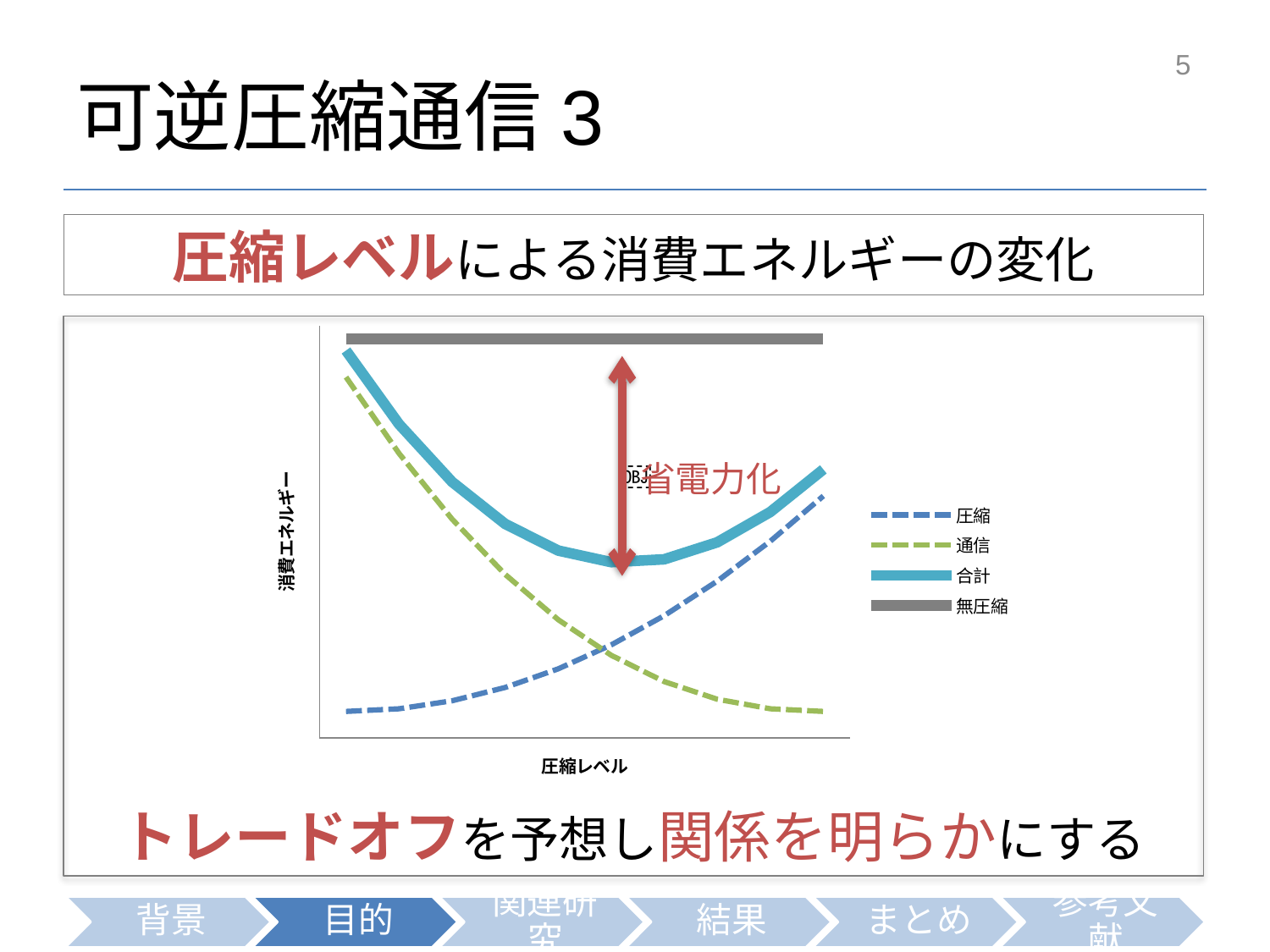

# 可逆圧縮通信3
5
圧縮レベルによる消費エネルギーの変化

### Chart

| Category |  |  |  |  |
|---|---|---|---|---|
￼
省電力化
トレードオフを予想し関係を明らかにする